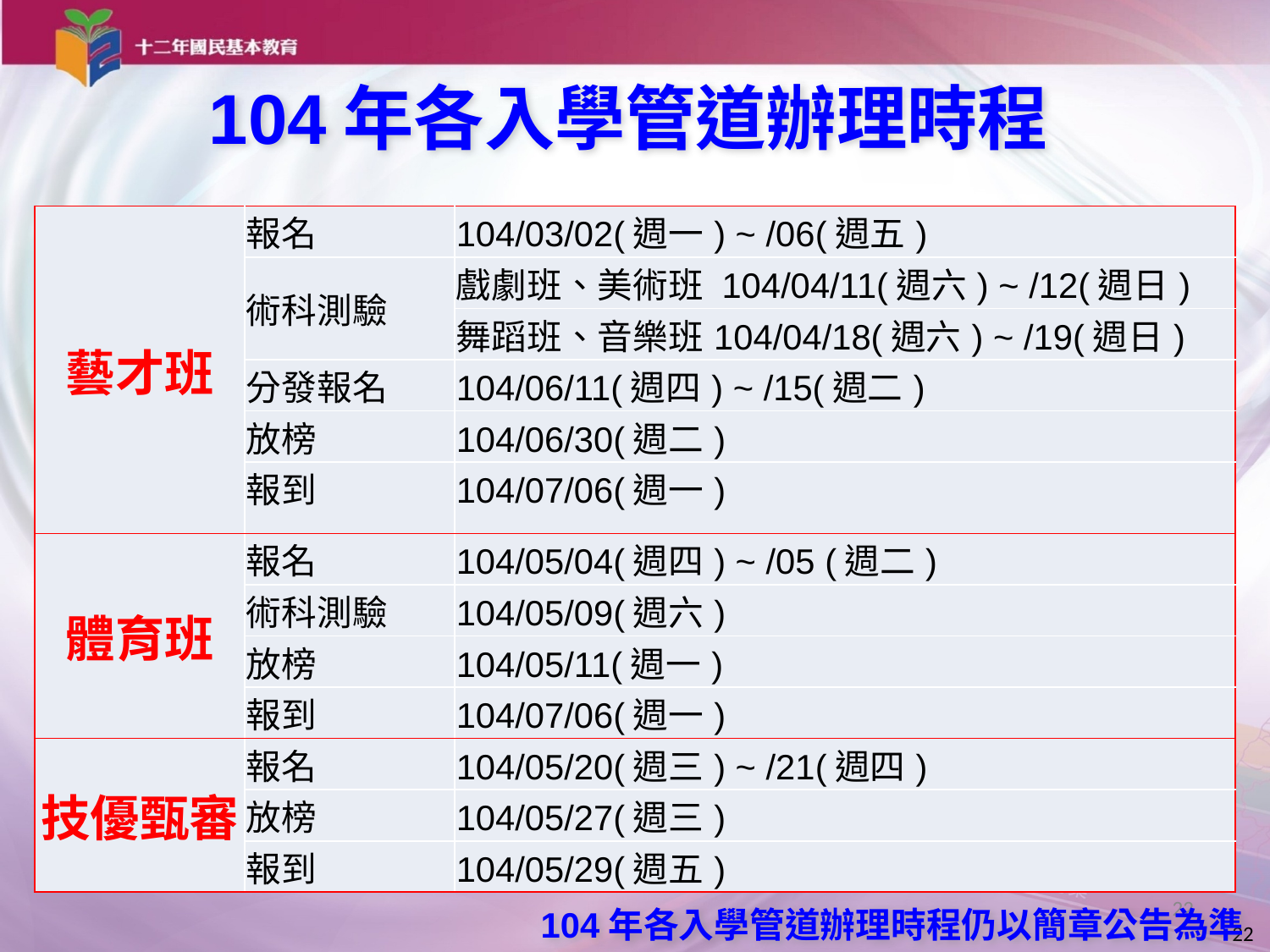

22
104年各入學管道辦理時程
| 藝才班 | 報名 | 104/03/02(週一) ~ /06(週五) |
| --- | --- | --- |
|  | 術科測驗 | 戲劇班、美術班 104/04/11(週六) ~ /12(週日) |
|  |  | 舞蹈班、音樂班104/04/18(週六) ~ /19(週日) |
|  | 分發報名 | 104/06/11(週四) ~ /15(週二) |
|  | 放榜 | 104/06/30(週二) |
|  | 報到 | 104/07/06(週一) |
| 體育班 | 報名 | 104/05/04(週四) ~ /05 (週二) |
|  | 術科測驗 | 104/05/09(週六) |
|  | 放榜 | 104/05/11(週一) |
|  | 報到 | 104/07/06(週一) |
| 技優甄審 | 報名 | 104/05/20(週三) ~ /21(週四) |
|  | 放榜 | 104/05/27(週三) |
|  | 報到 | 104/05/29(週五) |
104年各入學管道辦理時程仍以簡章公告為準